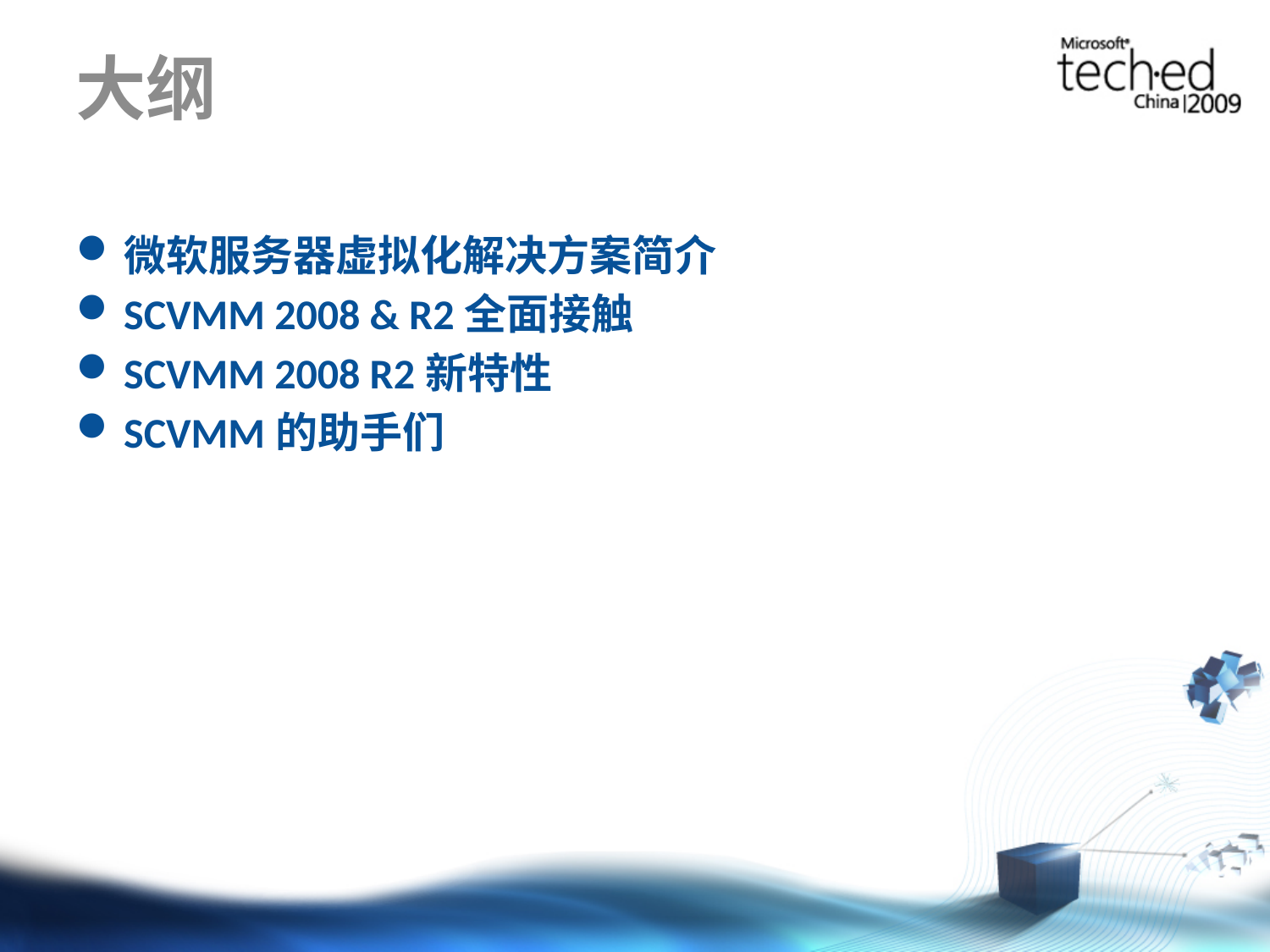

# 大纲
微软服务器虚拟化解决方案简介
SCVMM 2008 & R2全面接触
SCVMM 2008 R2新特性
SCVMM的助手们